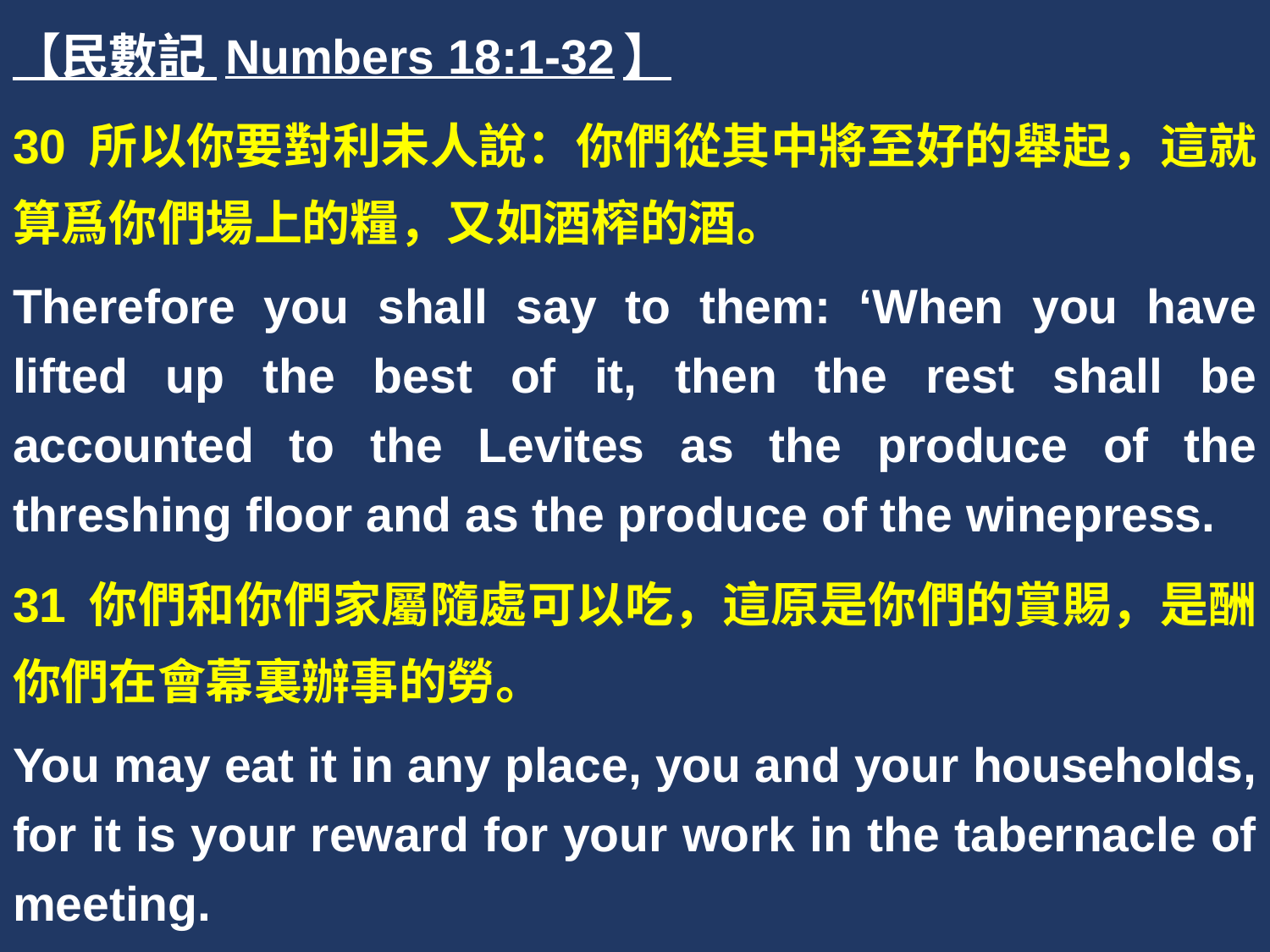

【民數記 Numbers 18:1-32】
30 所以你要對利未人說：你們從其中將至好的舉起，這就算爲你們場上的糧，又如酒榨的酒。
Therefore you shall say to them: ‘When you have lifted up the best of it, then the rest shall be accounted to the Levites as the produce of the threshing floor and as the produce of the winepress.
31 你們和你們家屬隨處可以吃，這原是你們的賞賜，是酬你們在會幕裏辦事的勞。
You may eat it in any place, you and your households, for it is your reward for your work in the tabernacle of meeting.